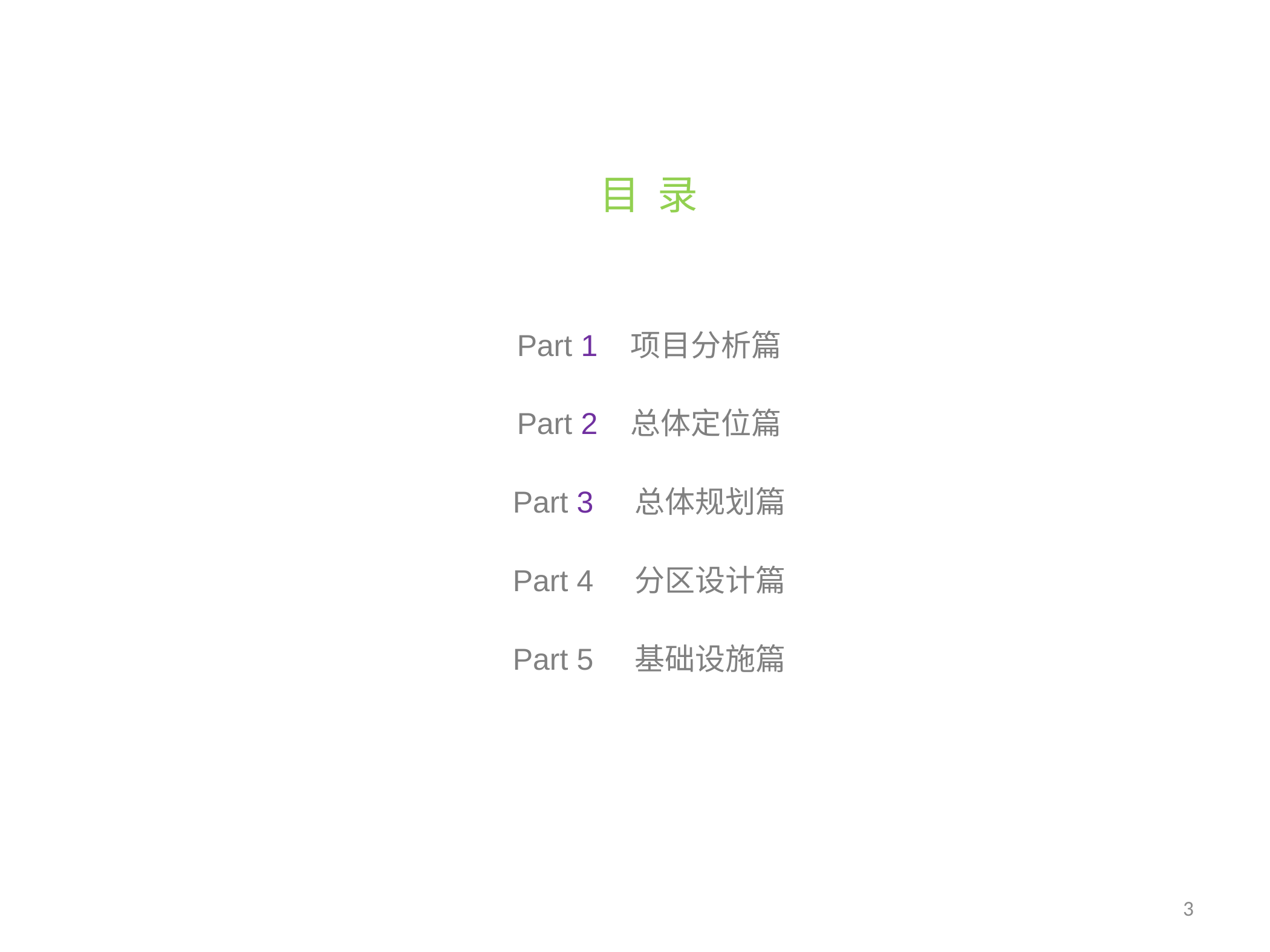

# 目  录
Part 1   项目分析篇
Part 2   总体定位篇
Part 3    总体规划篇
Part 4    分区设计篇
Part 5    基础设施篇

3